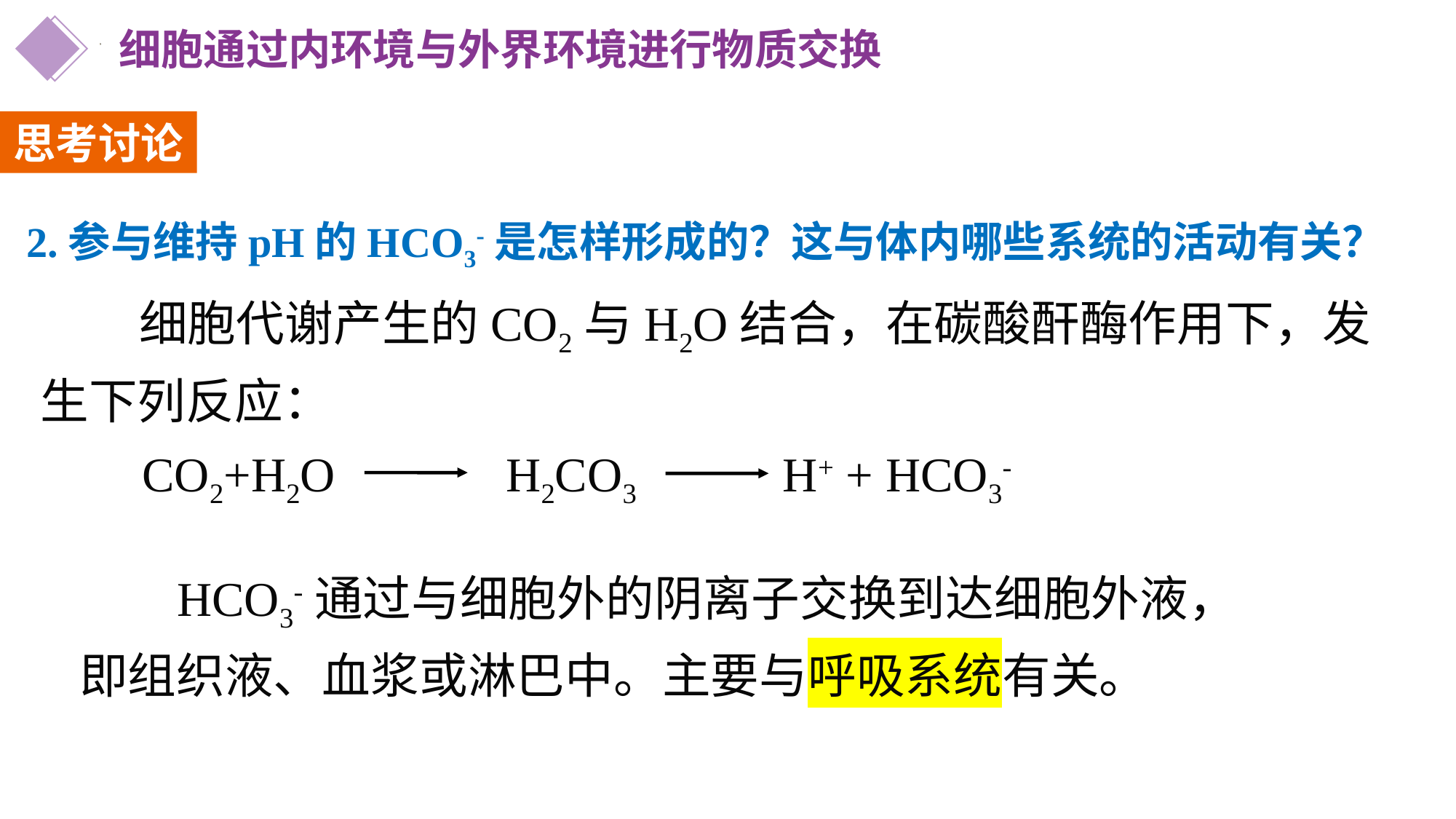

细胞通过内环境与外界环境进行物质交换
思考讨论
2.参与维持pH的HCO3-是怎样形成的？这与体内哪些系统的活动有关？
        细胞代谢产生的CO2与H2O结合，在碳酸酐酶作用下，发生下列反应：
CO2+H2O              H2CO3            H+ + HCO3-

        HCO3-通过与细胞外的阴离子交换到达细胞外液，
即组织液、血浆或淋巴中。主要与呼吸系统有关。